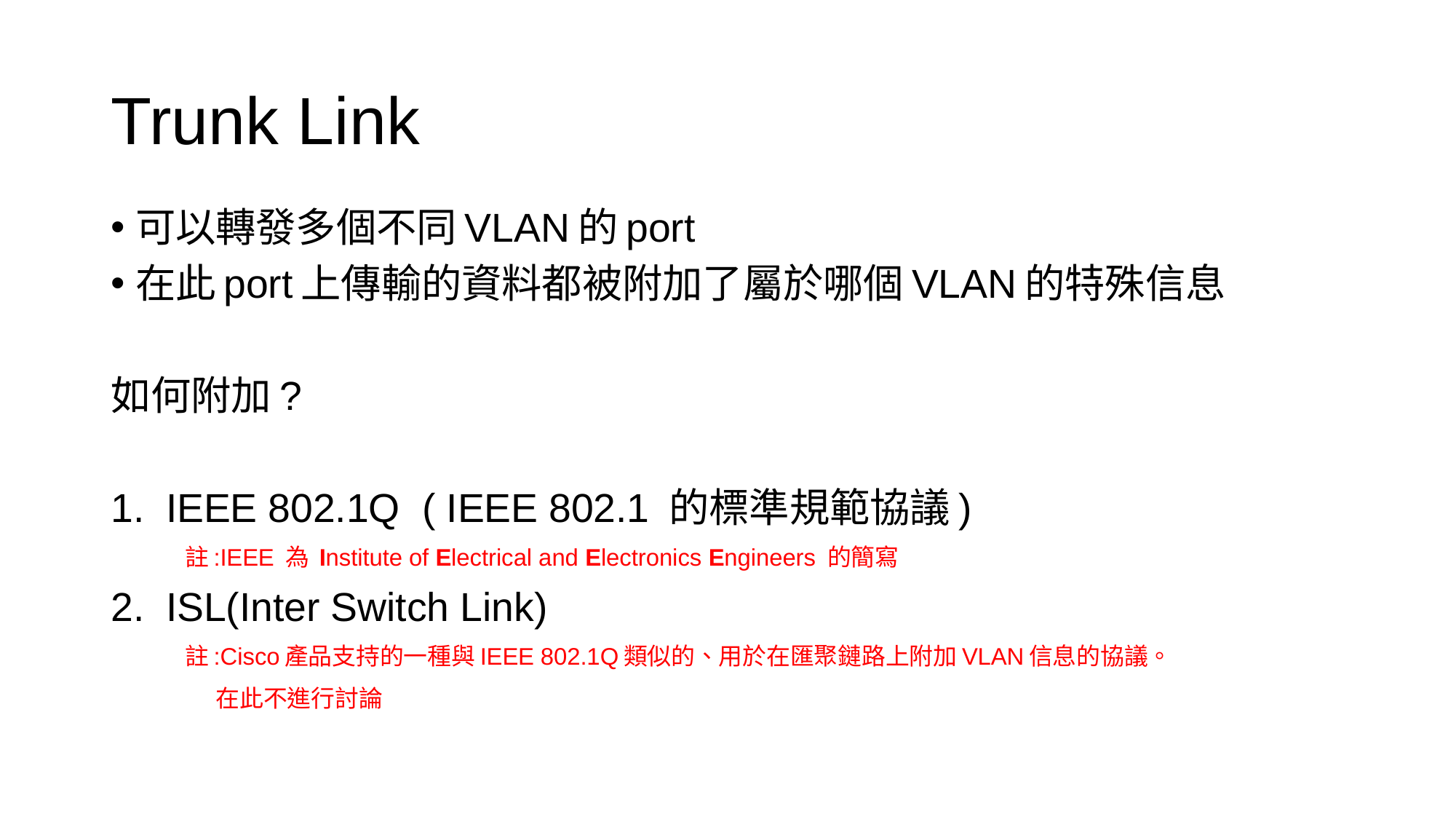

# Trunk Link
可以轉發多個不同VLAN的port
在此port上傳輸的資料都被附加了屬於哪個VLAN的特殊信息

如何附加?

IEEE 802.1Q  ( IEEE 802.1 的標準規範協議)
 註:IEEE 為 Institute of Electrical and Electronics Engineers 的簡寫
ISL(Inter Switch Link)
 註:Cisco產品支持的一種與IEEE 802.1Q類似的、用於在匯聚鏈路上附加VLAN信息的協議。
                   在此不進行討論